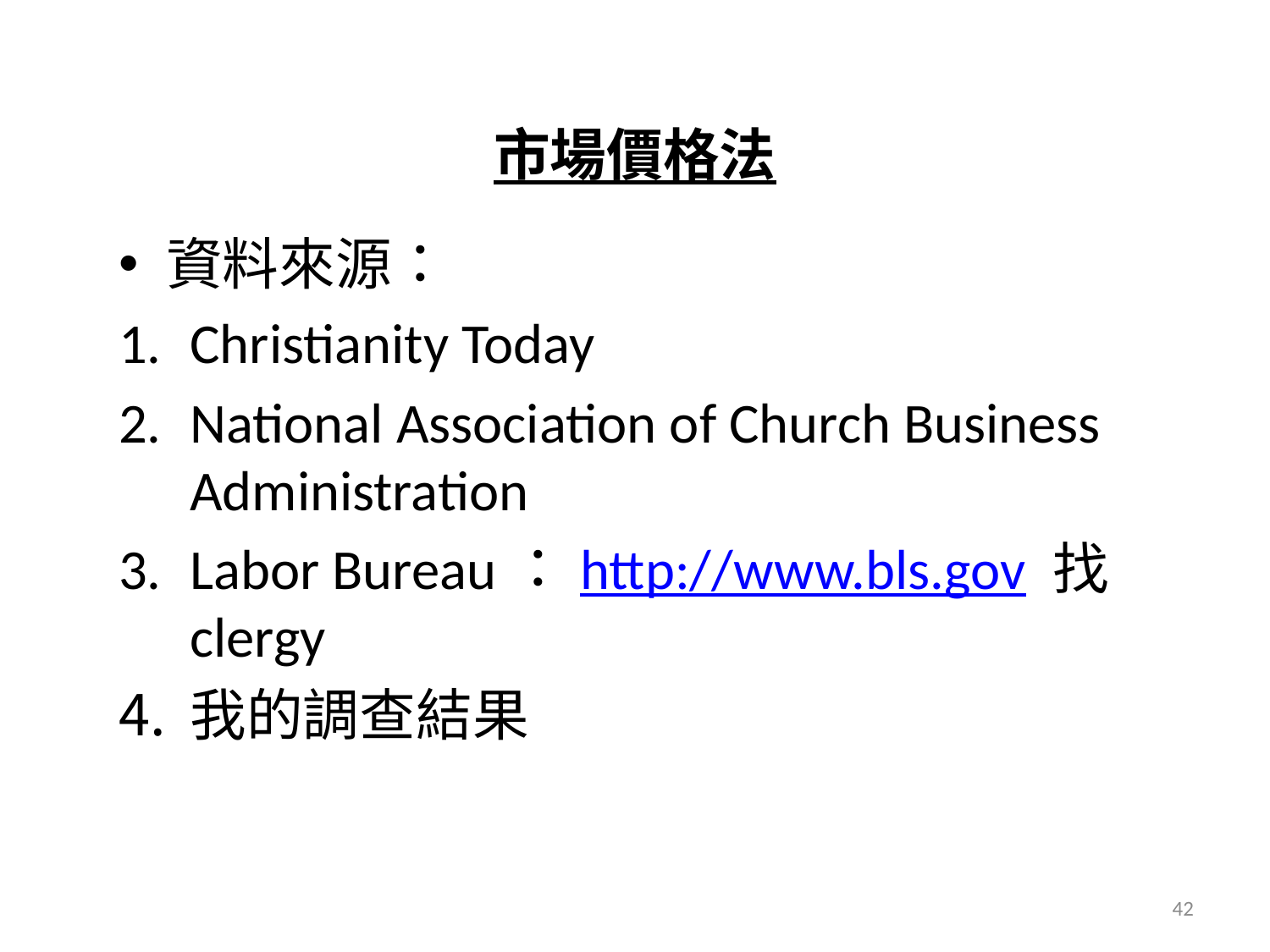

# 市場價格法
資料來源：
Christianity Today
National Association of Church Business Administration
Labor Bureau：http://www.bls.gov 找 clergy
我的調查結果

42